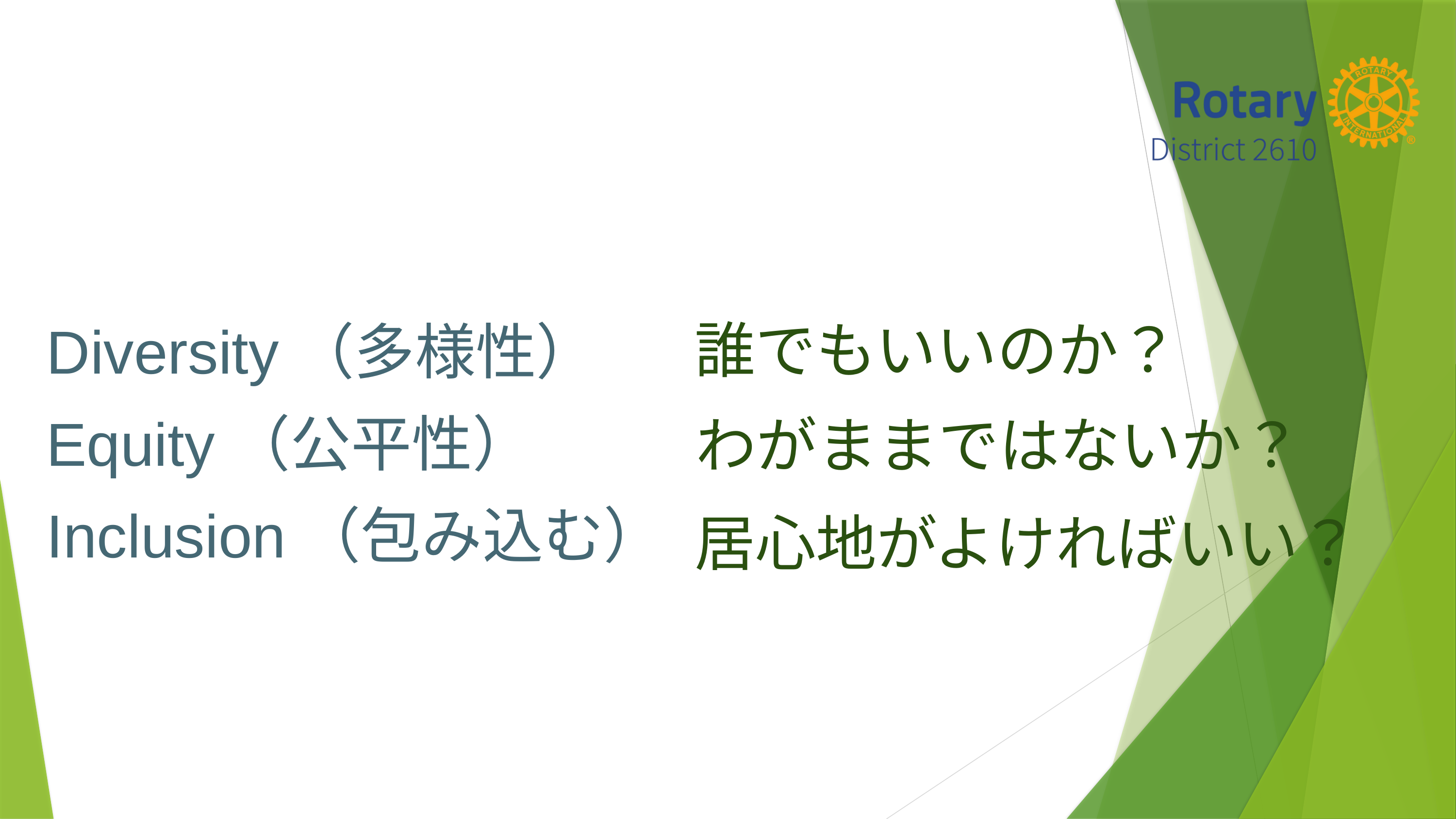

誰でもいいのか？
Diversity（多様性）
Equity（公平性）
Inclusion（包み込む）
わがままではないか？
居心地がよければいい？